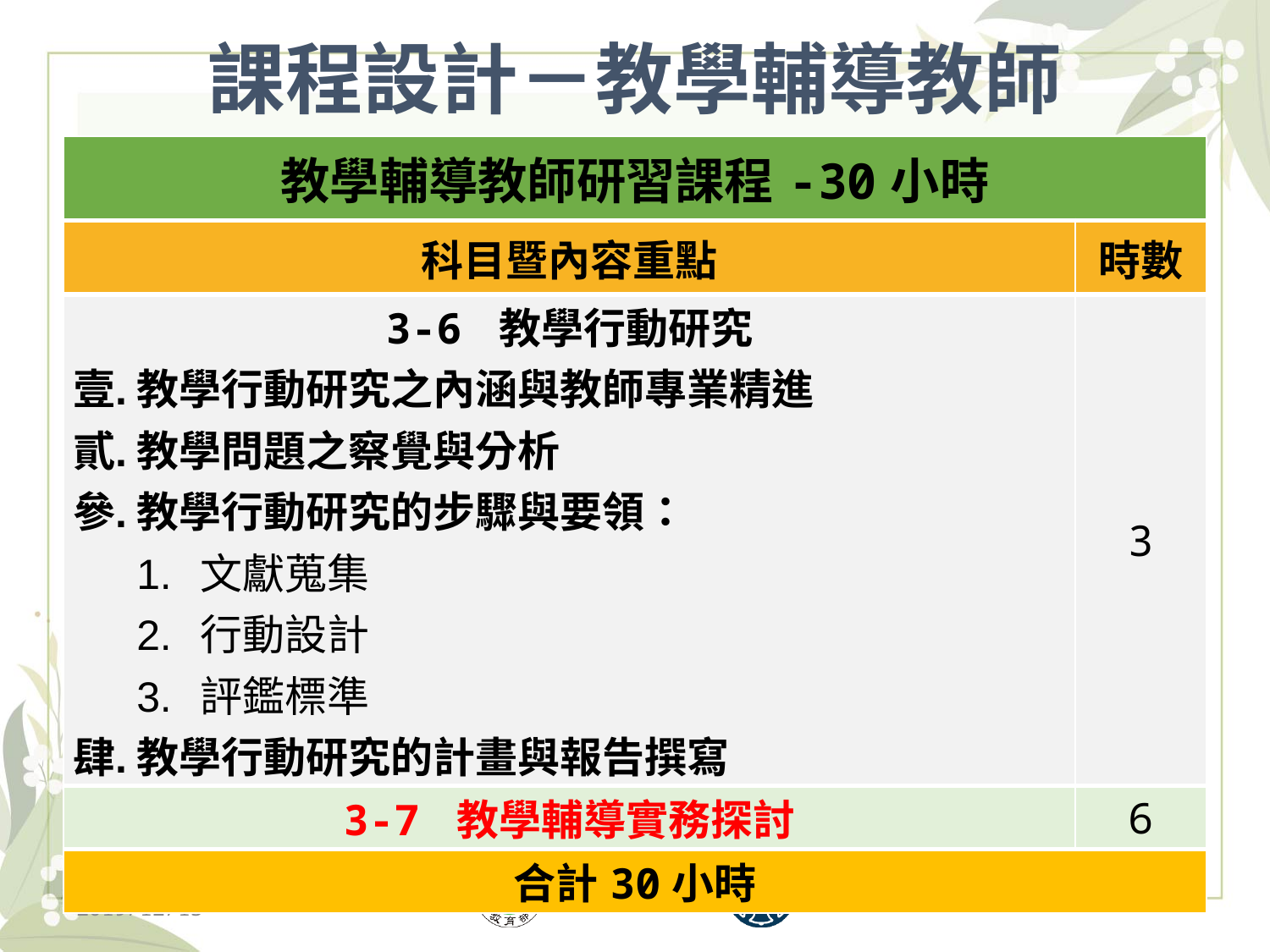

# 課程設計－教學輔導教師
| 教學輔導教師研習課程-30小時 |  |
| --- | --- |
| 科目暨內容重點 | 時數 |
| 3-6 教學行動研究 教學行動研究之內涵與教師專業精進 教學問題之察覺與分析 教學行動研究的步驟與要領： 文獻蒐集 行動設計 評鑑標準 教學行動研究的計畫與報告撰寫 | 3 |
| 3-7 教學輔導實務探討 | 6 |
| 合計30小時 |  |
2019/12/13
14